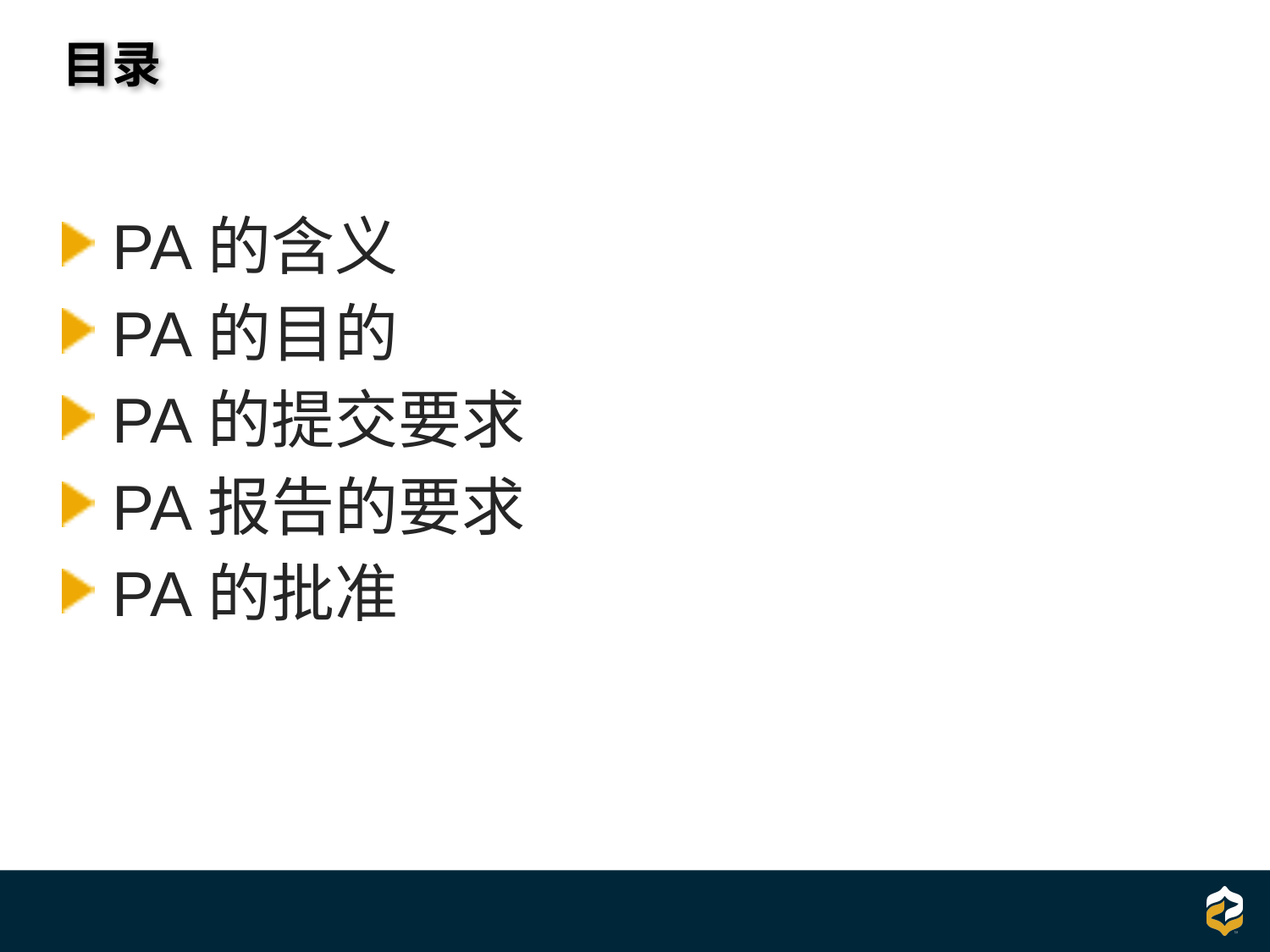

# 目录
PA的含义
PA的目的
PA的提交要求
PA报告的要求
PA的批准